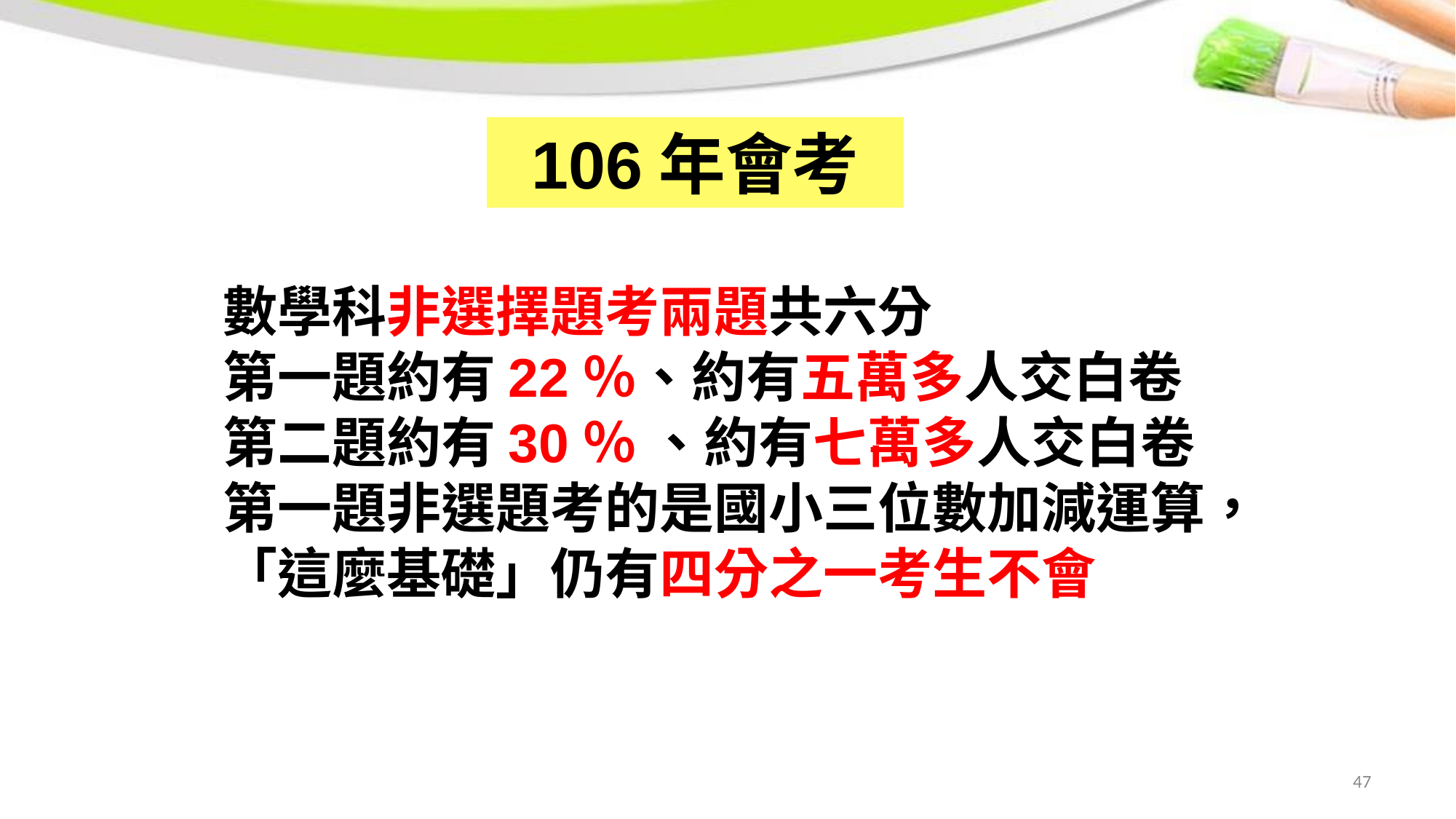

106年會考
數學科非選擇題考兩題共六分
第一題約有22％、約有五萬多人交白卷
第二題約有30％ 、約有七萬多人交白卷
第一題非選題考的是國小三位數加減運算，
「這麼基礎」仍有四分之一考生不會
47